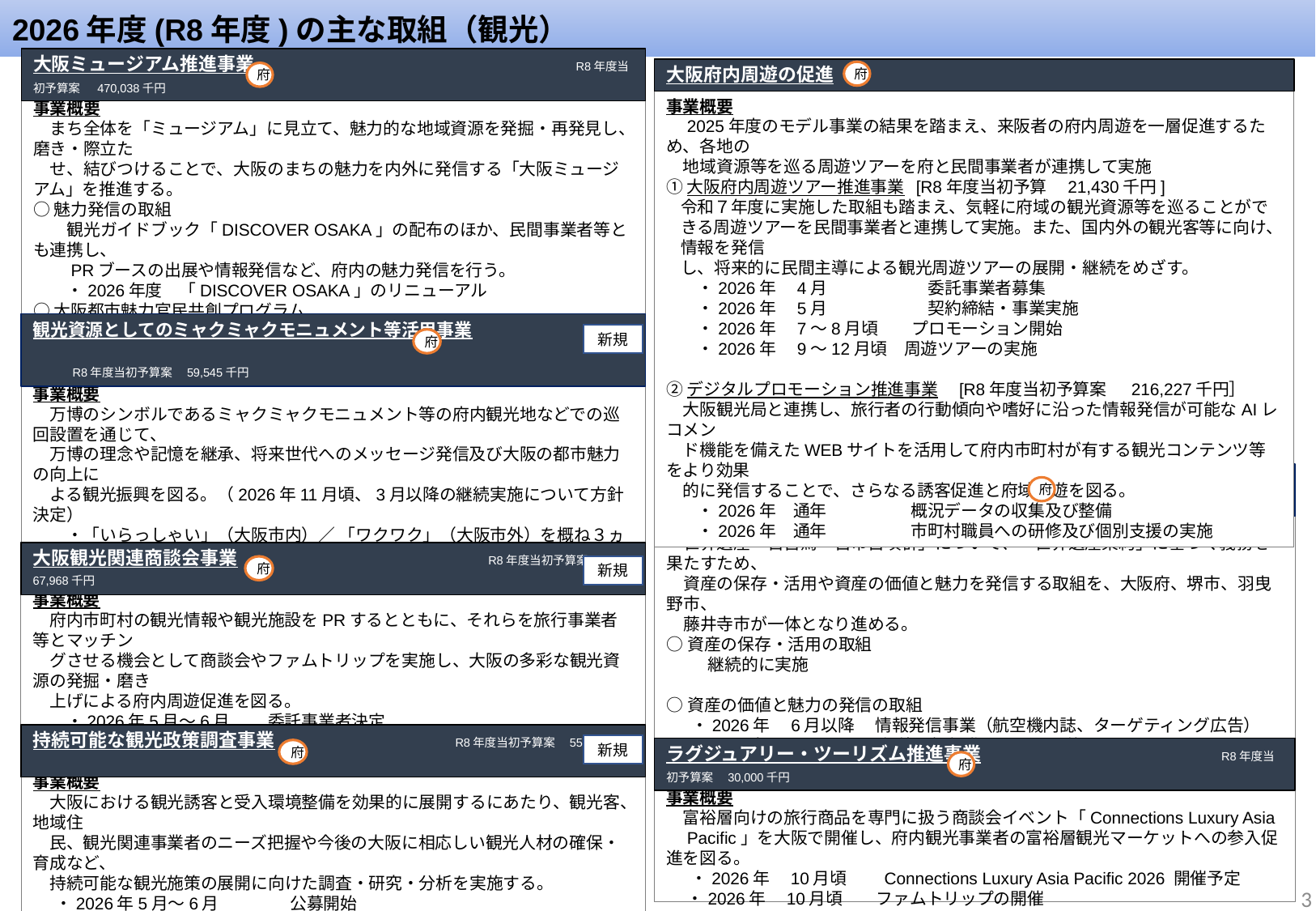

2026年度(R8年度)の主な取組（観光）
大阪ミュージアム推進事業　　　　　　　　　　　　　　　　　R8年度当初予算案　 470,038千円
事業概要
　まち全体を「ミュージアム」に見立て、魅力的な地域資源を発掘・再発見し、磨き・際立た
　せ、結びつけることで、大阪のまちの魅力を内外に発信する「大阪ミュージアム」を推進する。
○魅力発信の取組
　　観光ガイドブック「DISCOVER OSAKA」の配布のほか、民間事業者等とも連携し、
　　PRブースの出展や情報発信など、府内の魅力発信を行う。
　　・2026年度　「DISCOVER OSAKA」のリニューアル
○大阪都市魅力官民共創プログラム
　　企業版ふるさと納税制度等を活用し、民間事業者が主体となる取組に対する補助制
　　度を創設し、様々な主体と連携して大阪の都市魅力の創出・発信に取り組む。
　　・2026年度　事業公募、寄附募集、補助金の交付
大阪府内周遊の促進
事業概要
　2025年度のモデル事業の結果を踏まえ、来阪者の府内周遊を一層促進するため、各地の
　地域資源等を巡る周遊ツアーを府と民間事業者が連携して実施
①大阪府内周遊ツアー推進事業  [R8年度当初予算　21,430千円]
令和７年度に実施した取組も踏まえ、気軽に府域の観光資源等を巡ることができる周遊ツアーを民間事業者と連携して実施。また、国内外の観光客等に向け、情報を発信
し、将来的に民間主導による観光周遊ツアーの展開・継続をめざす。
　・2026年　4月　　　　　　委託事業者募集
　・2026年　5月　　　　　　契約締結・事業実施
　・2026年　7～8月頃　　プロモーション開始
　・2026年　9～12月頃　周遊ツアーの実施

②デジタルプロモーション推進事業　[R8年度当初予算案　 216,227千円］
　大阪観光局と連携し、旅行者の行動傾向や嗜好に沿った情報発信が可能なAIレコメン
　ド機能を備えたWEBサイトを活用して府内市町村が有する観光コンテンツ等をより効果
　的に発信することで、さらなる誘客促進と府域周遊を図る。
　・2026年　通年　　　　　概況データの収集及び整備
　・2026年　通年　　　　　市町村職員への研修及び個別支援の実施
府
府
観光資源としてのミャクミャクモニュメント等活用事業
　　　　　　　　　　　　　　　　　　　　　　　　　　　　　　　　　　　　R8年度当初予算案　59,545千円
府
事業概要
　万博のシンボルであるミャクミャクモニュメント等の府内観光地などでの巡回設置を通じて、
　万博の理念や記憶を継承、将来世代へのメッセージ発信及び大阪の都市魅力の向上に
　よる観光振興を図る。（2026年11月頃、3月以降の継続実施について方針決定）
　　・「いらっしゃい」（大阪市内）／ 「ワクワク」（大阪市外）を概ね３ヵ月サイクルで巡回
　　・2026年3月下旬　第1期（6－8月分）設置場所の公募開始
　　・2026年5月頃　 　第2期（9－11月分）設置場所の公募開始
　　・2026年7月頃　　 第3期（12－2月分）設置場所の公募開始
新規
百舌鳥・古市古墳群世界遺産保存活用事業　　　　　　　R8年度当初予算案　 12,968千円
事業概要
　世界遺産「百舌鳥・古市古墳群」について、「世界遺産条約」に基づく義務を果たすため、
　資産の保存・活用や資産の価値と魅力を発信する取組を、大阪府、堺市、羽曳野市、
　藤井寺市が一体となり進める。
○資産の保存・活用の取組
 　　継続的に実施

○資産の価値と魅力の発信の取組
  ・2026年　6月以降　 情報発信事業（航空機内誌、ターゲティング広告）
  ・2026年　10月頃　　価値理解促進イベント開催
  ・2026年　11月頃　　スタンプラリーイベント開催（周遊コンテンツの周知）
府
大阪観光関連商談会事業　　　　　　　　　　　　　　R8年度当初予算案　67,968千円
事業概要
　府内市町村の観光情報や観光施設をPRするとともに、それらを旅行事業者等とマッチン
　グさせる機会として商談会やファムトリップを実施し、大阪の多彩な観光資源の発掘・磨き
　上げによる府内周遊促進を図る。
　　・2026年5月～6月　　 委託事業者決定
　　・2026年6月	　　　　　 契約締結・事業実施
　　・2026年秋・冬頃　　　 商談会・ファムトリップの実施
新規
府
持続可能な観光政策調査事業　　　　　　　　　　R8年度当初予算案　55,181千円
事業概要
　大阪における観光誘客と受入環境整備を効果的に展開するにあたり、観光客、地域住
　民、観光関連事業者のニーズ把握や今後の大阪に相応しい観光人材の確保・育成など、
　持続可能な観光施策の展開に向けた調査・研究・分析を実施する。
 ・2026年5月～6月	公募開始
 ・2026年6月　	委託事業者決定　 ・2026年7月		調査開始
新規
府
ラグジュアリー・ツーリズム推進事業　　　　　　　　　　　　 　　　　　　　　R8年度当初予算案　30,000千円
事業概要
　富裕層向けの旅行商品を専門に扱う商談会イベント「Connections Luxury Asia
　Pacific」を大阪で開催し、府内観光事業者の富裕層観光マーケットへの参入促進を図る。
 　・2026年　10月頃　　Connections Luxury Asia Pacific 2026 開催予定
　 ・2026年　10月頃　　ファムトリップの開催
府
3